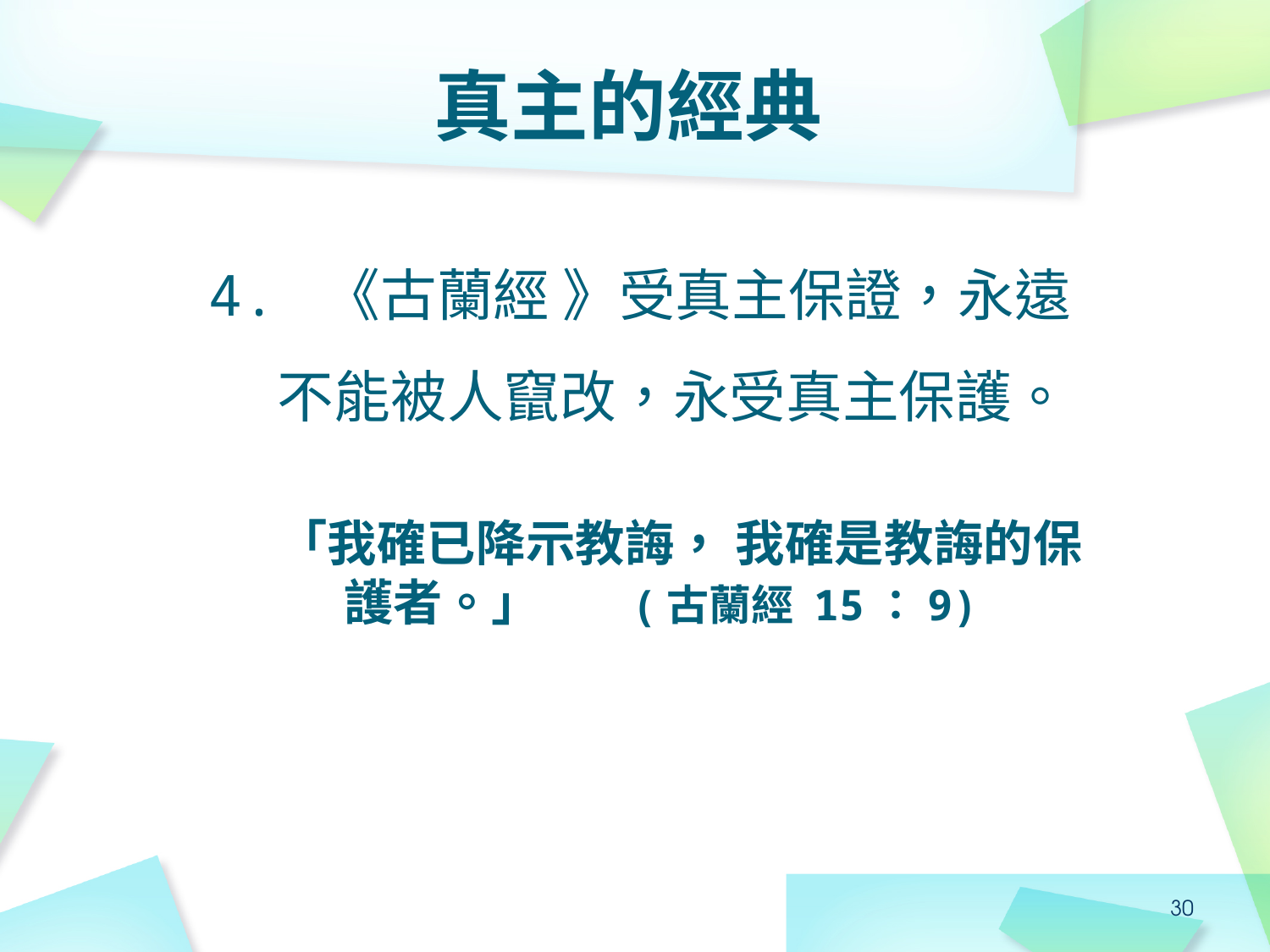

真主的經典
# 4. 《古蘭經 》受真主保證，永遠不能被人竄改，永受真主保護。
「我確已降示教誨， 我確是教誨的保護者。」       (古蘭經 15：9)
30